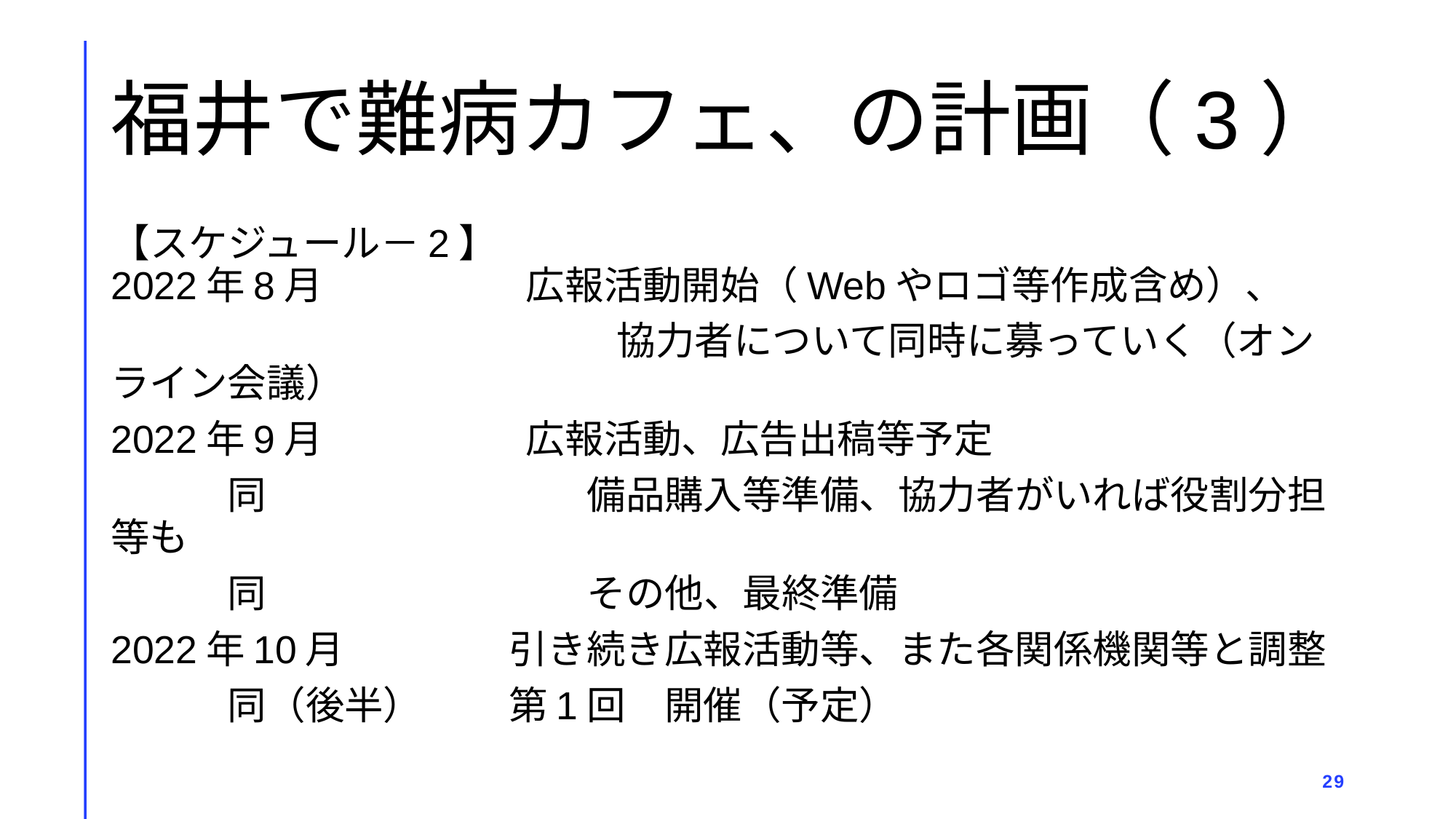

# 福井で難病カフェ、の計画（3）
【スケジュール－2】
2022年8月　　　　　 広報活動開始（Webやロゴ等作成含め）、
　　　　　　　　　　　　　協力者について同時に募っていく（オンライン会議）
2022年9月　　　　　 広報活動、広告出稿等予定
　　　同　　　　　　　　 備品購入等準備、協力者がいれば役割分担等も
　　　同　　　　　　　　 その他、最終準備
2022年10月　　　　 引き続き広報活動等、また各関係機関等と調整
　　　同（後半）　　 第1回　開催（予定）
29